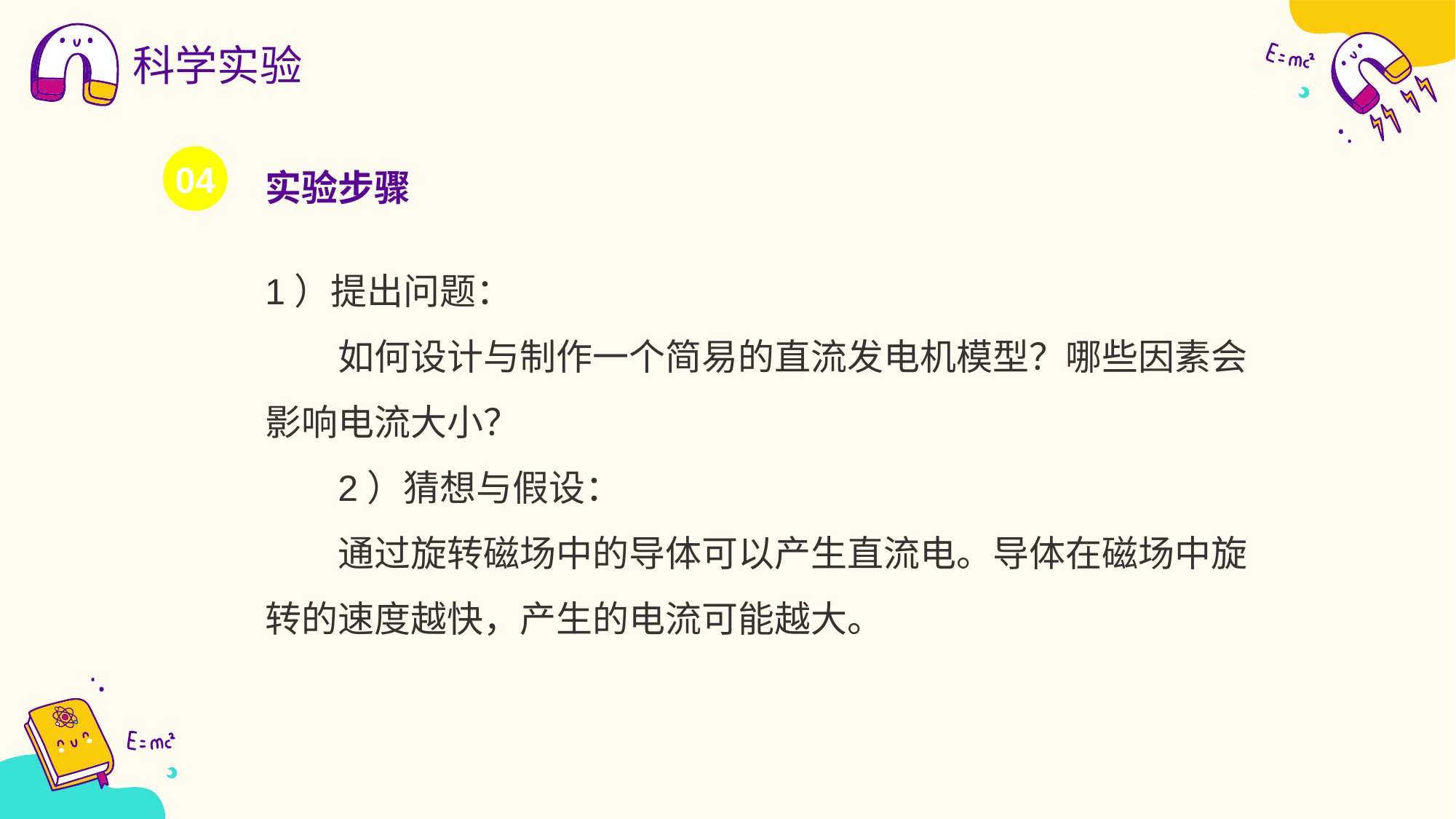

科学实验
实验步骤
04
1）提出问题：
如何设计与制作一个简易的直流发电机模型？哪些因素会影响电流大小？
2）猜想与假设：
通过旋转磁场中的导体可以产生直流电。导体在磁场中旋转的速度越快，产生的电流可能越大。